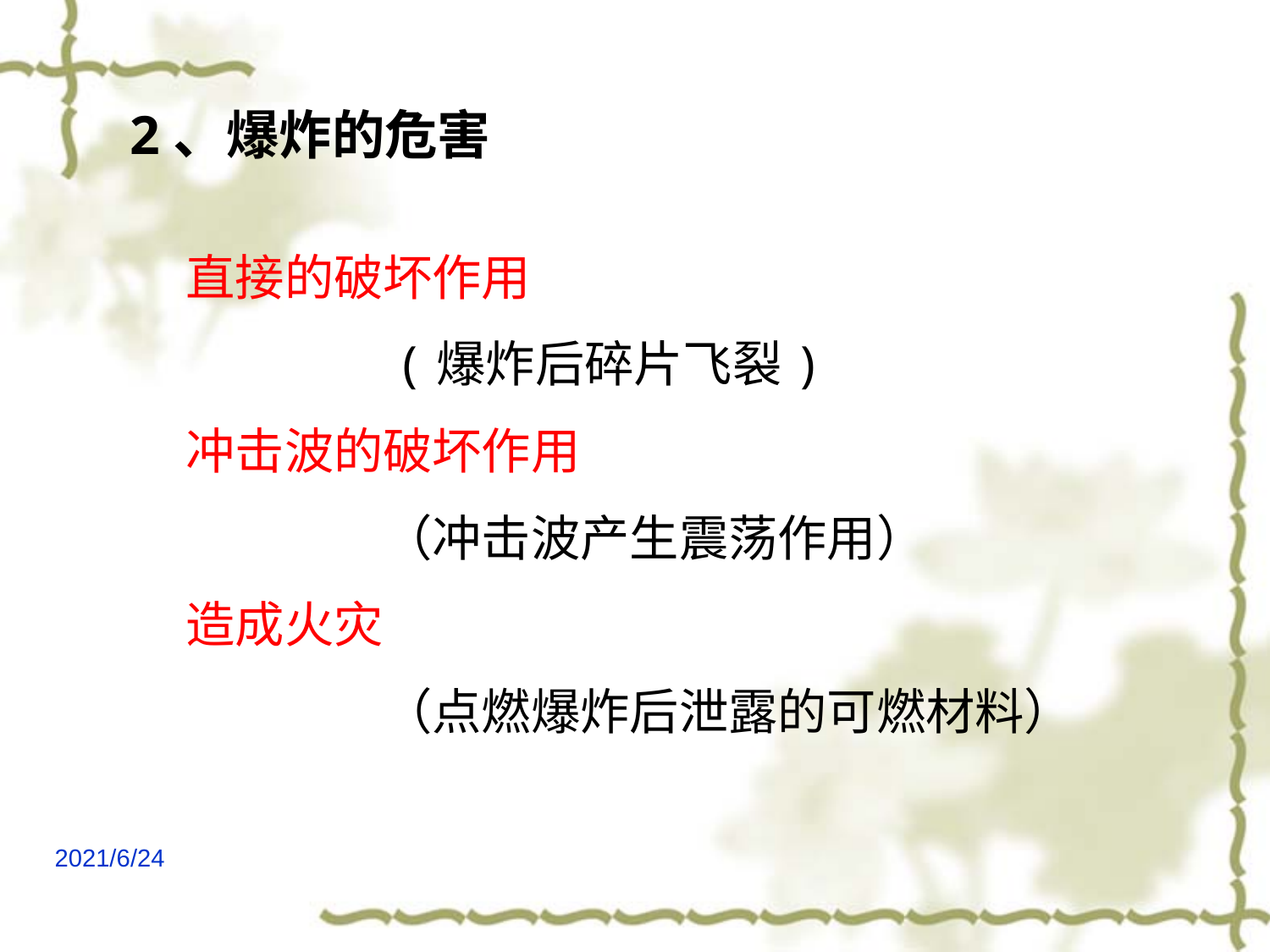

2、爆炸的危害
直接的破坏作用
　　　　(爆炸后碎片飞裂)
冲击波的破坏作用
　　　　（冲击波产生震荡作用）
造成火灾
　　　　（点燃爆炸后泄露的可燃材料）

2021/6/24